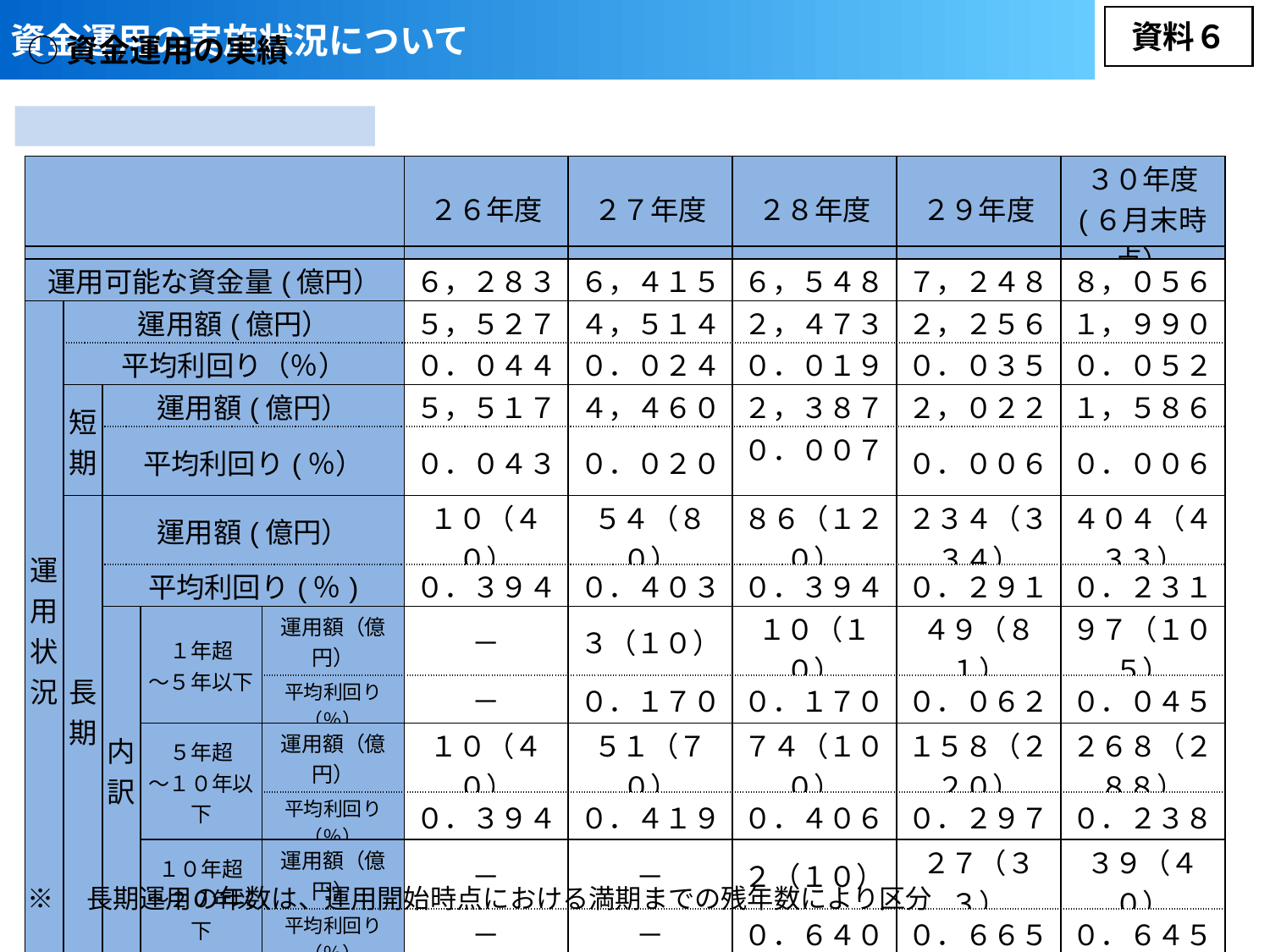

資金運用の実施状況について
資料６
■資金運用の実施状況について
○資金運用の実績
|  |  |  |  |  | ２６年度 | ２７年度 | ２８年度 | ２９年度 | ３０年度 (６月末時点） |
| --- | --- | --- | --- | --- | --- | --- | --- | --- | --- |
| 運用可能な資金量(億円） |  |  |  |  | ６，２８３ | ６，４１５ | ６，５４８ | ７，２４８ | ８，０５６ |
| 運 用 状 況 | 運用額(億円） |  |  |  | ５，５２７ | ４，５１４ | ２，４７３ | ２，２５６ | １，９９０ |
|  | 平均利回り（％） |  |  |  | ０．０４４ | ０．０２４ | ０．０１９ | ０．０３５ | ０．０５２ |
|  | 短 期 | 運用額(億円） |  |  | ５，５１７ | ４，４６０ | ２，３８７ | ２，０２２ | １，５８６ |
|  |  | 平均利回り(％） |  |  | ０．０４３ | ０．０２０ | ０．００７ | ０．００６ | ０．００６ |
|  | 長期 | 運用額(億円） |  |  | １０（４０） | ５４（８０） | ８６（１２０） | ２３４（３３４） | ４０４（４３３） |
|  |  | 平均利回り(％) |  |  | ０．３９４ | ０．４０３ | ０．３９４ | ０．２９１ | ０．２３１ |
|  |  | 内 訳 | １年超 ～５年以下 | 運用額（億円） | － | ３（１０） | １０（１０） | ４９（８１） | ９７（１０５） |
|  |  |  |  | 平均利回り（％） | － | ０．１７０ | ０．１７０ | ０．０６２ | ０．０４５ |
|  |  |  | ５年超 ～１０年以下 | 運用額（億円） | １０（４０） | ５１（７０） | ７４（１００） | １５８（２２０） | ２６８（２８８） |
|  |  |  |  | 平均利回り（％） | ０．３９４ | ０．４１９ | ０．４０６ | ０．２９７ | ０．２３８ |
|  |  |  | １０年超 ～２０年以下 | 運用額（億円） | － | － | ２（１０） | ２７（３３） | ３９（４０） |
|  |  |  |  | 平均利回り（％） | － | － | ０．６４０ | ０．６６５ | ０．６４５ |
※　運用可能な資金量及び各運用額は、１日当たりの平均残高
※　長期運用額欄の（　）内の数値は、年度末時点（平成30年度は６月末時点）の運用残高（額面）
※　長期運用の年数は、運用開始時点における満期までの残年数により区分